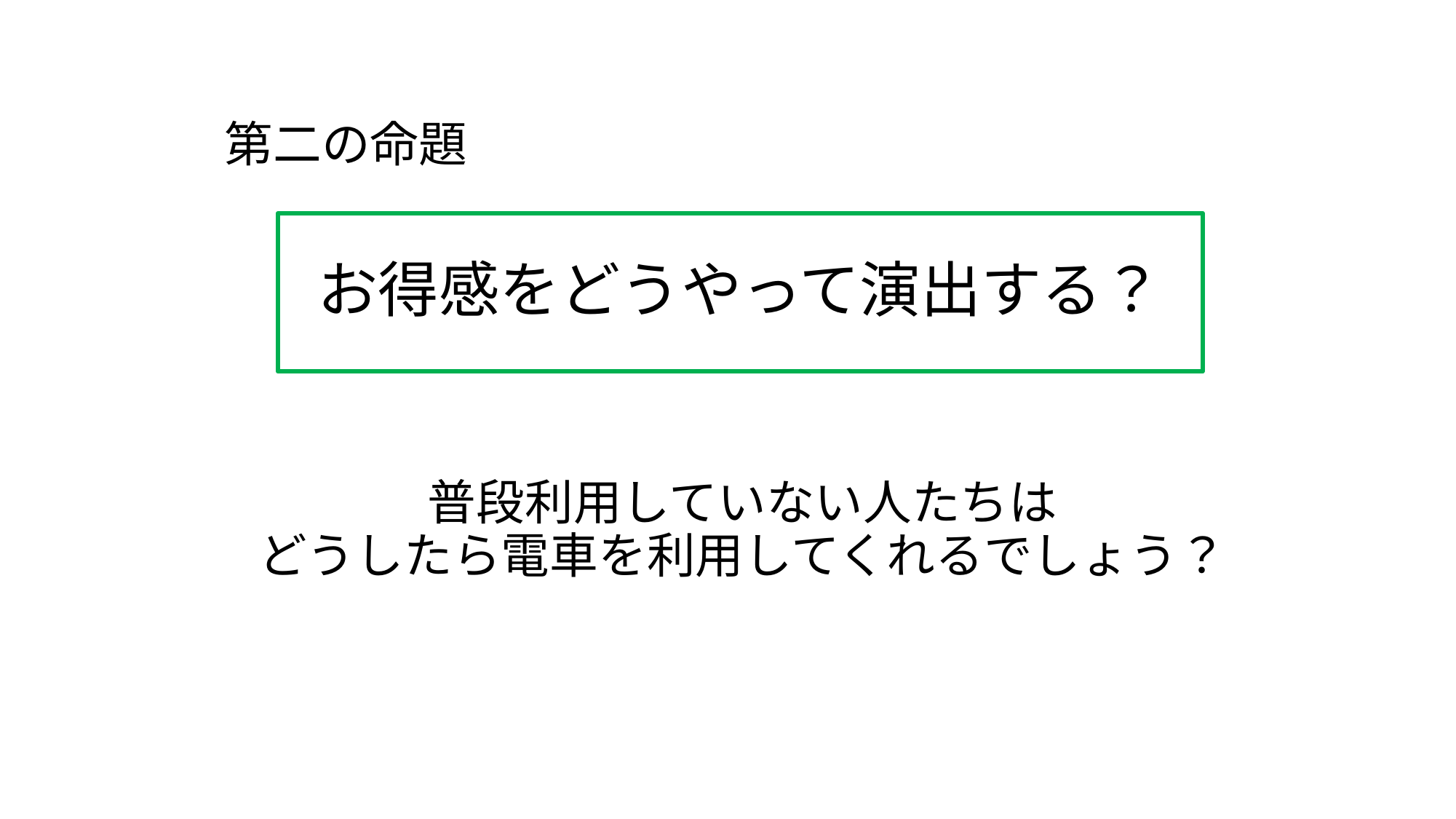

第二の命題
# お得感をどうやって演出する？
普段利用していない人たちは
どうしたら電車を利用してくれるでしょう？